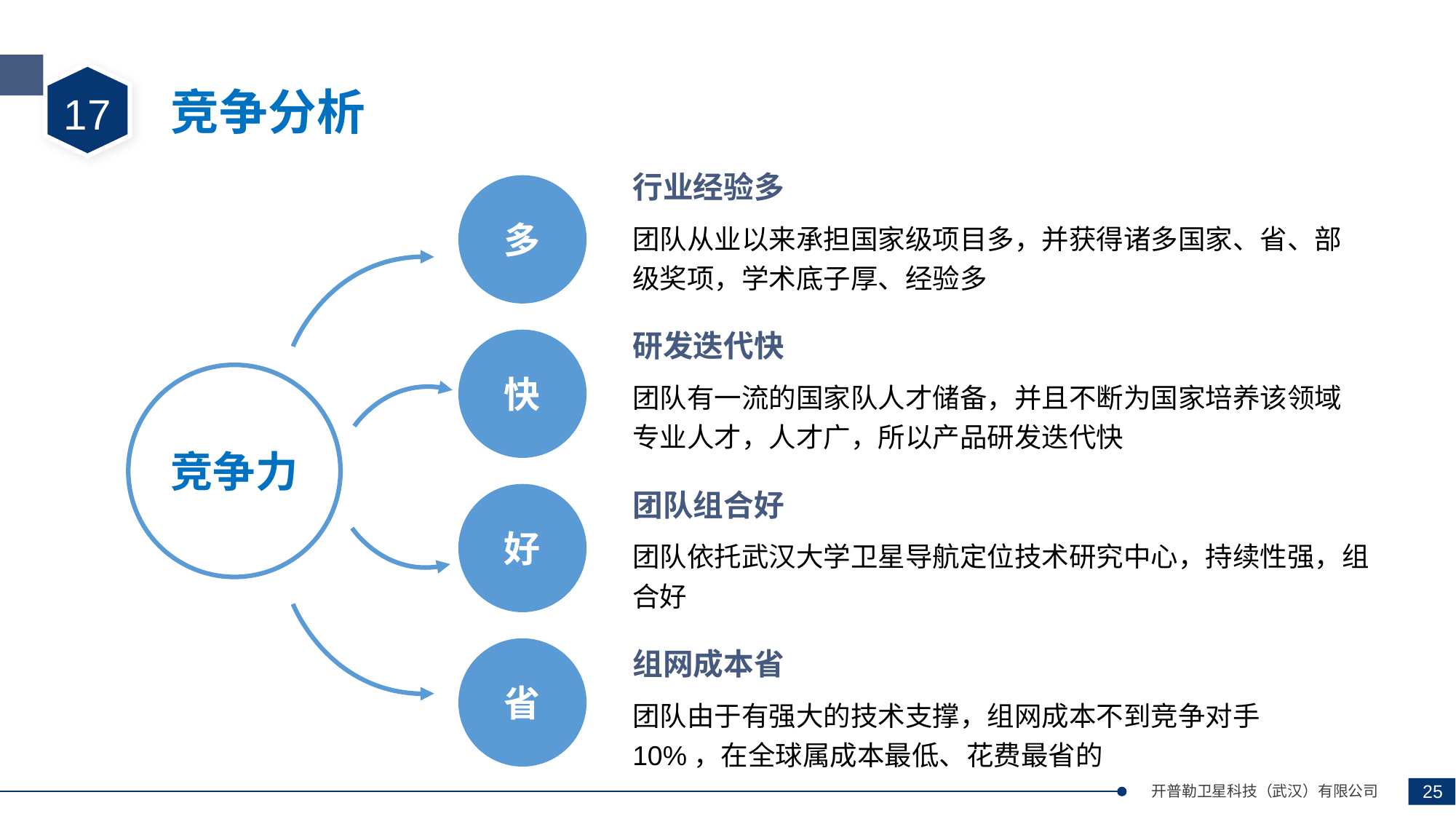

竞争分析

17
行业经验多
多
团队从业以来承担国家级项目多，并获得诸多国家、省、部级奖项，学术底子厚、经验多

研发迭代快
快
竞争力
团队有一流的国家队人才储备，并且不断为国家培养该领域专业人才，人才广，所以产品研发迭代快

团队组合好
好

团队依托武汉大学卫星导航定位技术研究中心，持续性强，组合好

省
组网成本省
团队由于有强大的技术支撑，组网成本不到竞争对手10%，在全球属成本最低、花费最省的